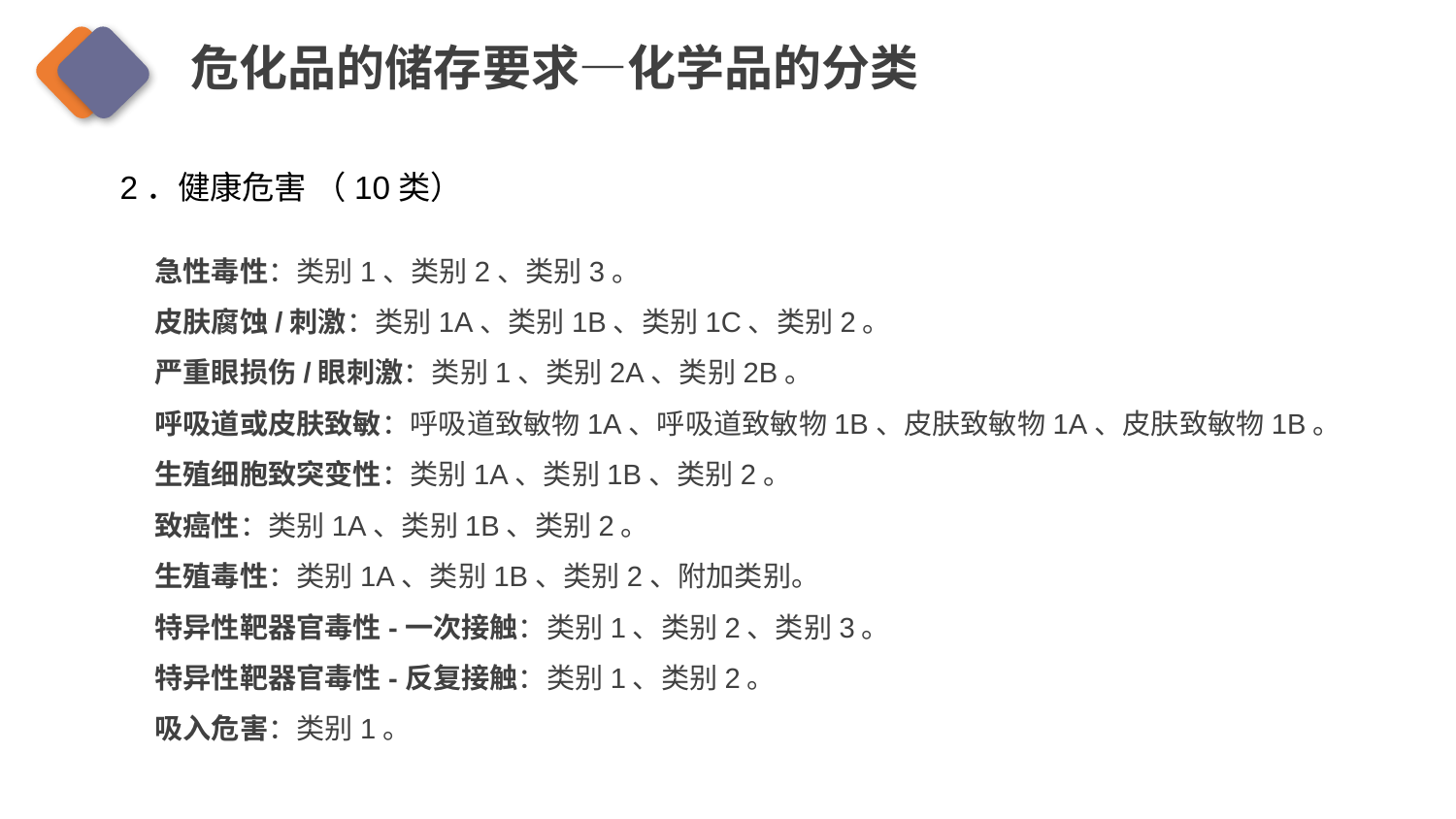

危化品的储存要求—化学品的分类
2．健康危害 （10类）
急性毒性：类别1、类别2、类别3。
皮肤腐蚀/刺激：类别1A、类别1B、类别1C、类别2。
严重眼损伤/眼刺激：类别1、类别2A、类别2B。
呼吸道或皮肤致敏：呼吸道致敏物1A、呼吸道致敏物1B、皮肤致敏物1A、皮肤致敏物1B。
生殖细胞致突变性：类别1A、类别1B、类别2。
致癌性：类别1A、类别1B、类别2。
生殖毒性：类别1A、类别1B、类别2、附加类别。
特异性靶器官毒性-一次接触：类别1、类别2、类别3。
特异性靶器官毒性-反复接触：类别1、类别2。
吸入危害：类别1。